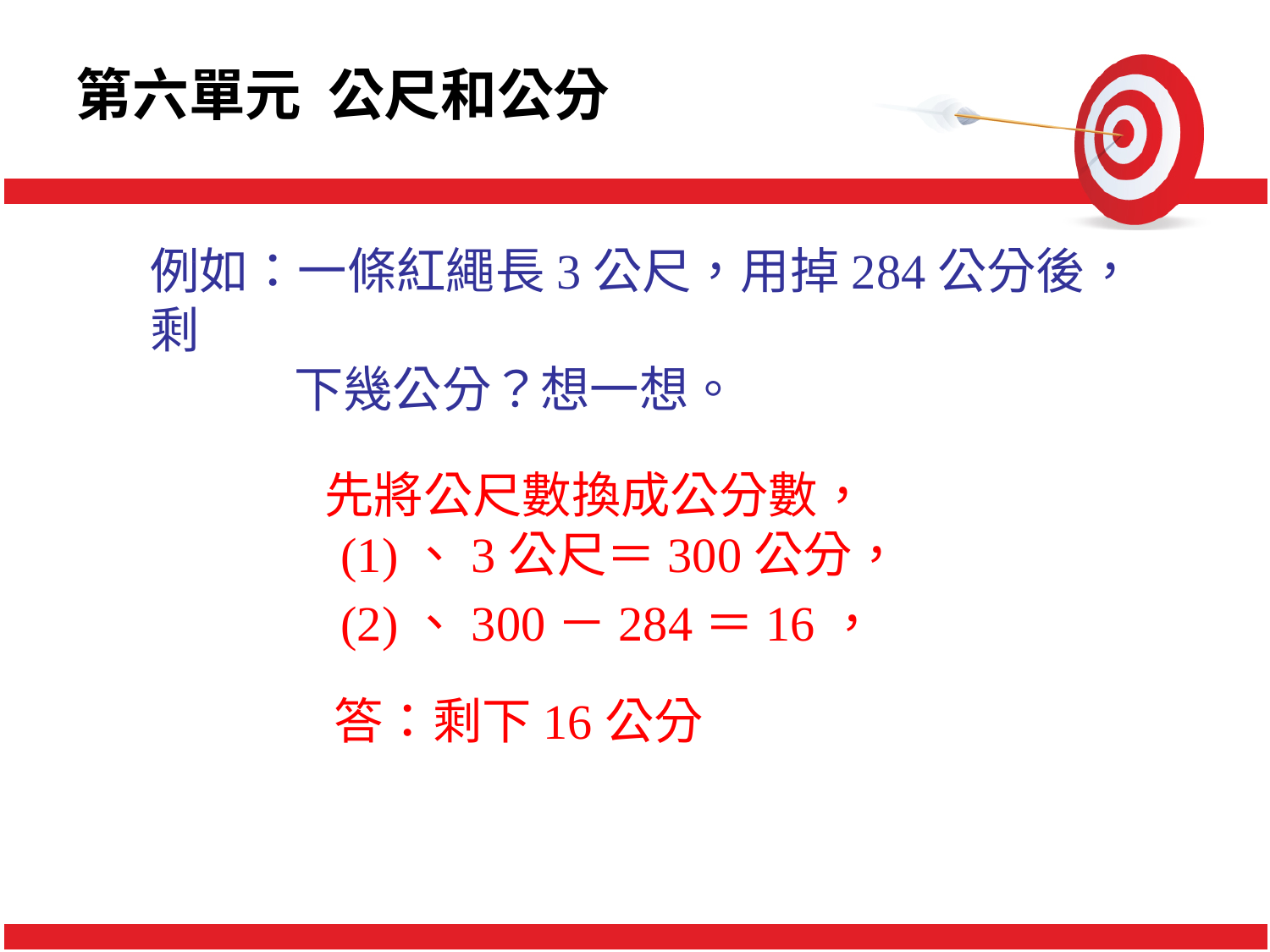

第六單元  公尺和公分
例如：一條紅繩長3公尺，用掉284公分後，剩
            下幾公分？想一想。

            先將公尺數換成公分數，
             (1)、3公尺＝300公分，
(2)、300－284＝16，

            答：剩下16公分